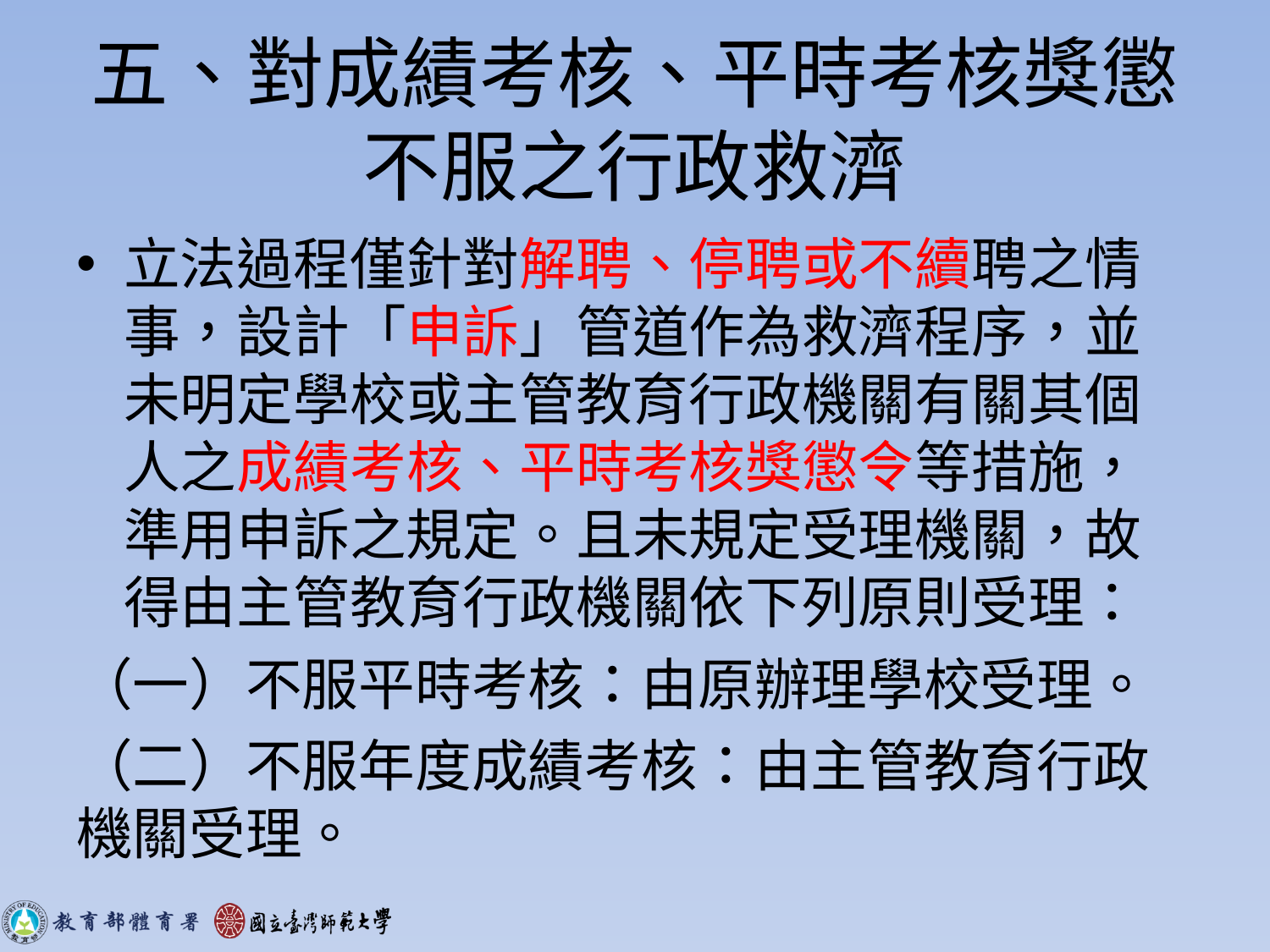

# 五、對成績考核、平時考核獎懲不服之行政救濟
立法過程僅針對解聘、停聘或不續聘之情事，設計「申訴」管道作為救濟程序，並未明定學校或主管教育行政機關有關其個人之成績考核、平時考核獎懲令等措施，準用申訴之規定。且未規定受理機關，故得由主管教育行政機關依下列原則受理：
（一）不服平時考核：由原辦理學校受理。
（二）不服年度成績考核：由主管教育行政機關受理。